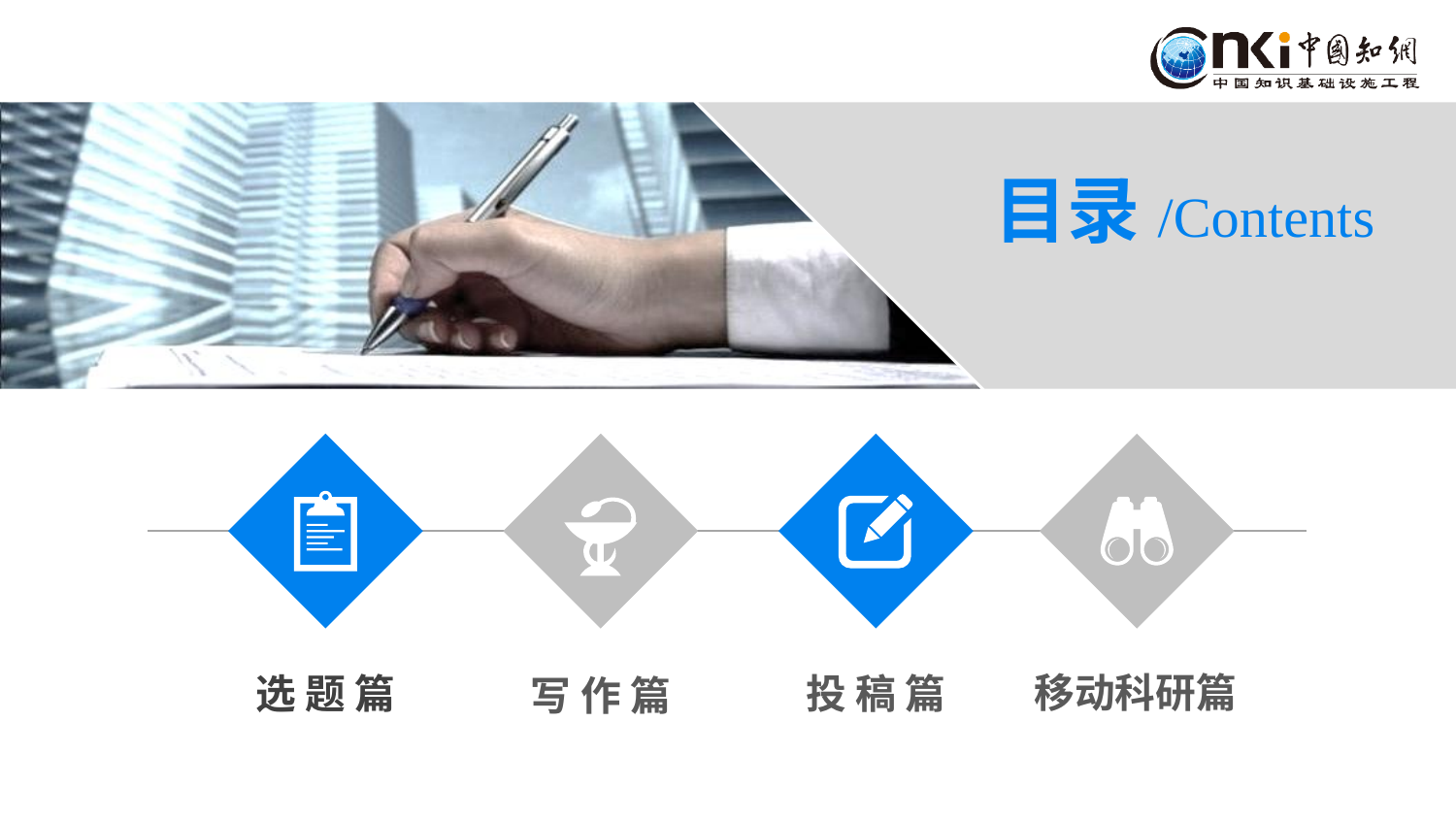

目录/Contents

移动科研篇
选 题 篇
投 稿 篇
写 作 篇